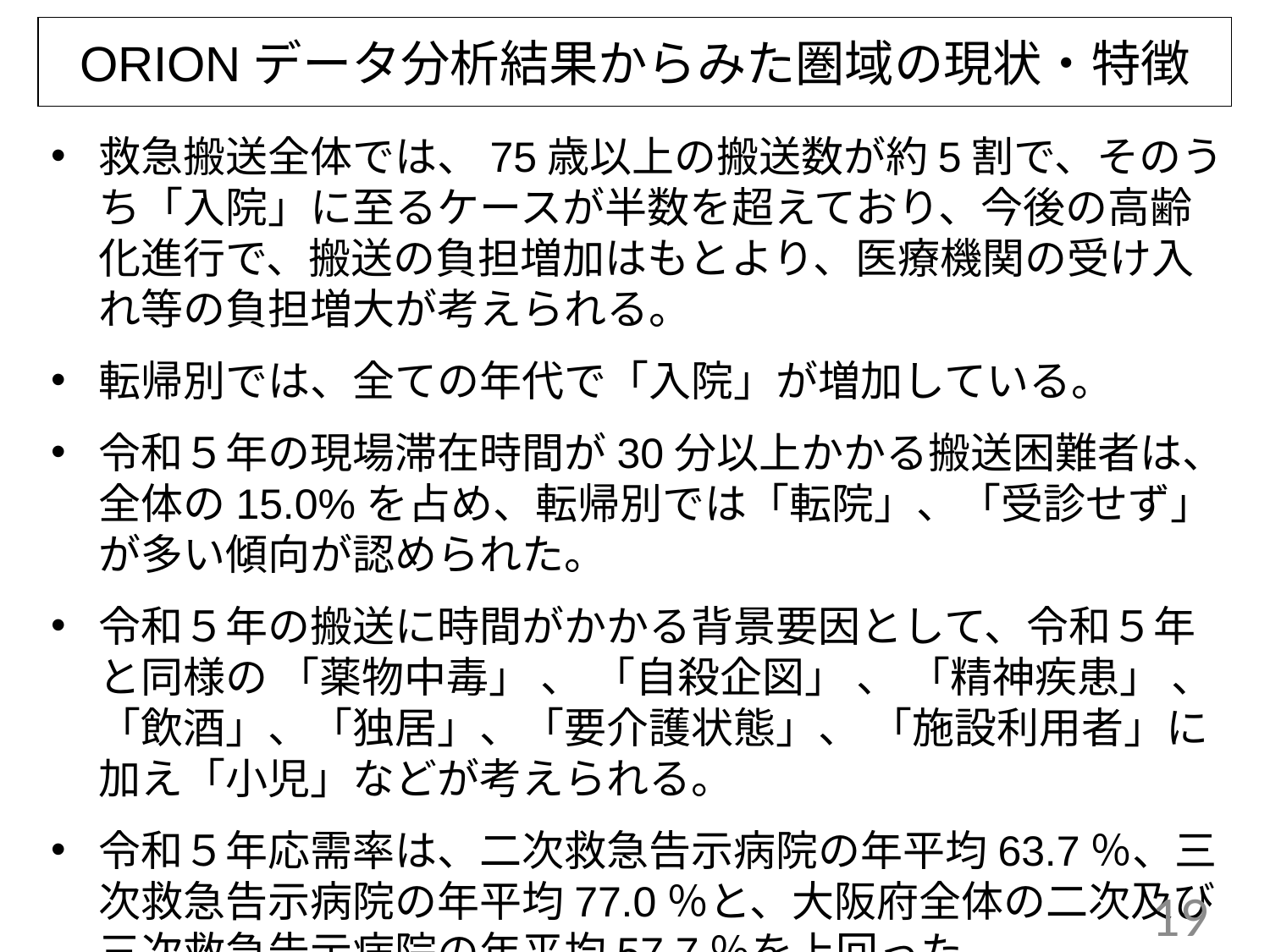

ORIONデータ分析結果からみた圏域の現状・特徴
救急搬送全体では、75歳以上の搬送数が約5割で、そのうち「入院」に至るケースが半数を超えており、今後の高齢化進行で、搬送の負担増加はもとより、医療機関の受け入れ等の負担増大が考えられる。
転帰別では、全ての年代で「入院」が増加している。
令和５年の現場滞在時間が30分以上かかる搬送困難者は、全体の15.0%を占め、転帰別では「転院」、「受診せず」が多い傾向が認められた。
令和５年の搬送に時間がかかる背景要因として、令和５年と同様の 「薬物中毒」 、 「自殺企図」 、 「精神疾患」 、「飲酒」、「独居」、「要介護状態」、 「施設利用者」に加え「小児」などが考えられる。
令和５年応需率は、二次救急告示病院の年平均63.7％、三次救急告示病院の年平均77.0％と、大阪府全体の二次及び三次救急告示病院の年平均57.7％を上回った。
19